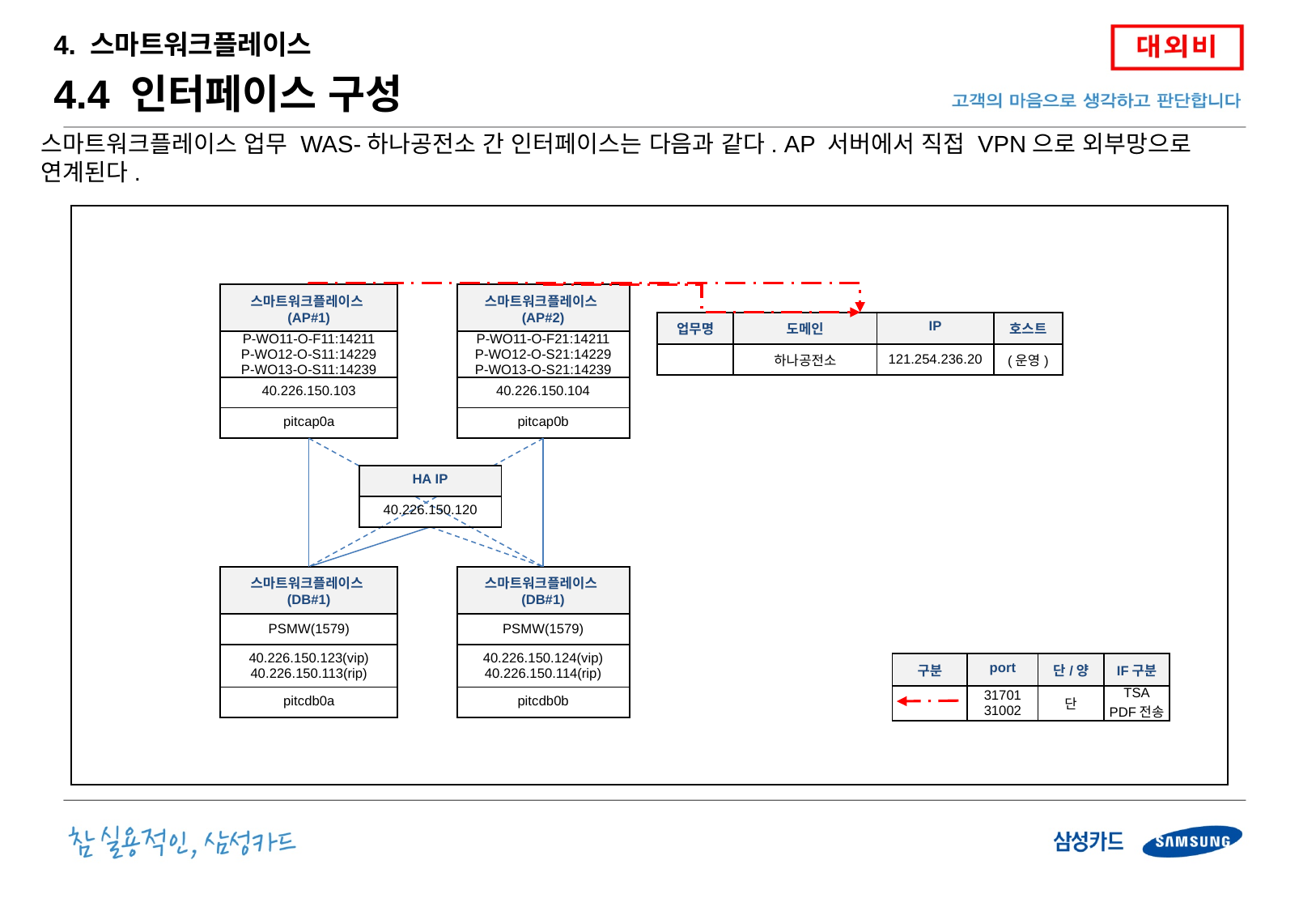

4. 스마트워크플레이스
4.4 인터페이스 구성
스마트워크플레이스 업무 WAS-하나공전소 간 인터페이스는 다음과 같다. AP 서버에서 직접 VPN으로 외부망으로 연계된다.

| 스마트워크플레이스(AP#1) |
| --- |
| P-WO11-O-F11:14211 P-WO12-O-S11:14229 P-WO13-O-S11:14239 |
| 40.226.150.103 |
| pitcap0a |
| 스마트워크플레이스(AP#2) |
| --- |
| P-WO11-O-F21:14211 P-WO12-O-S21:14229 P-WO13-O-S21:14239 |
| 40.226.150.104 |
| pitcap0b |
| 업무명 | 도메인 | IP | 호스트 |
| --- | --- | --- | --- |
|  | 하나공전소 | 121.254.236.20 | (운영) |
| HA IP |
| --- |
| 40.226.150.120 |
| 스마트워크플레이스(DB#1) |
| --- |
| PSMW(1579) |
| 40.226.150.123(vip) 40.226.150.113(rip) |
| pitcdb0a |
| 스마트워크플레이스(DB#1) |
| --- |
| PSMW(1579) |
| 40.226.150.124(vip) 40.226.150.114(rip) |
| pitcdb0b |
| 구분 | port | 단/양 | IF구분 |
| --- | --- | --- | --- |
|  | 31701 31002 | 단 | TSA PDF전송 |